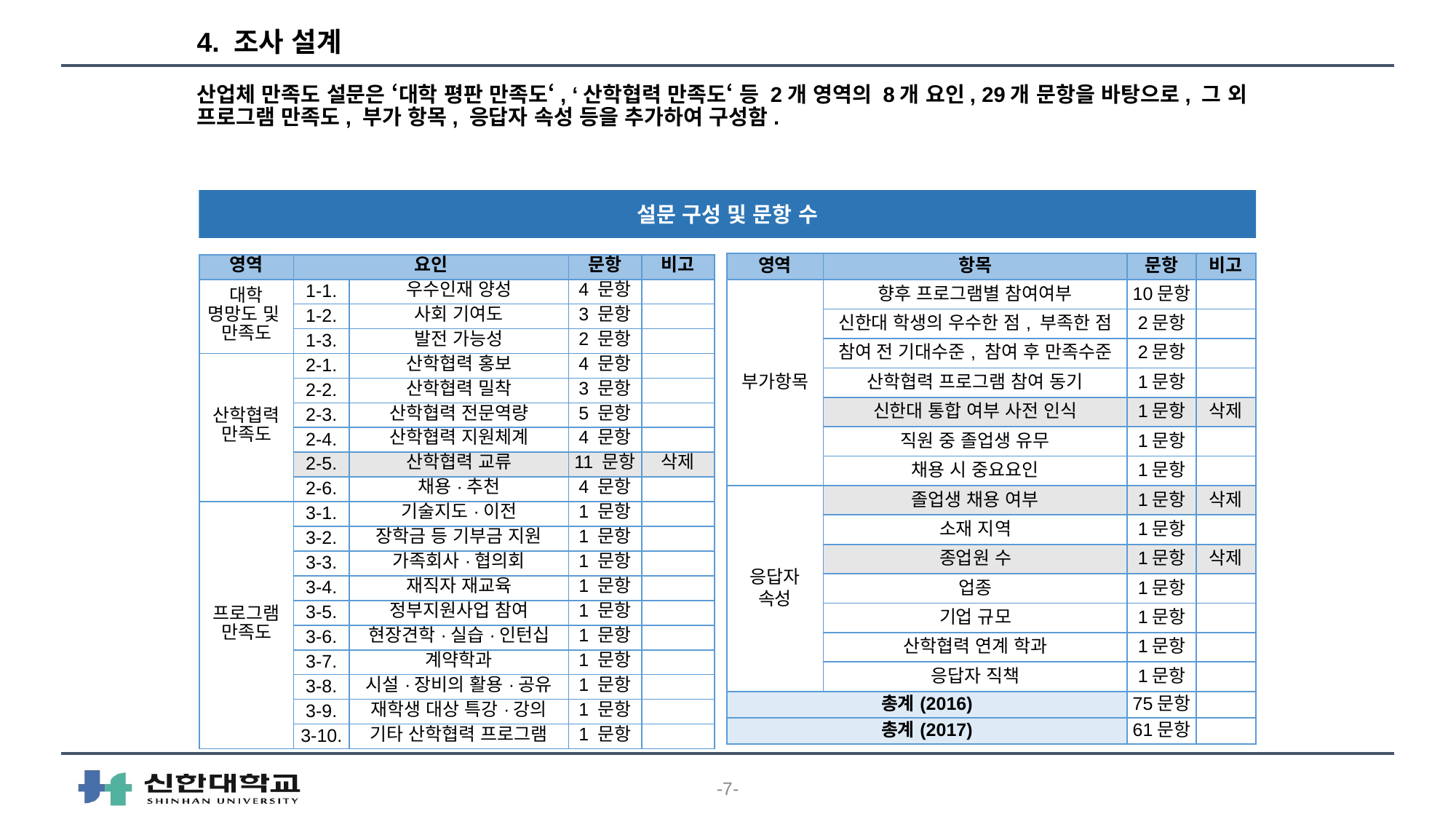

# 4. 조사 설계
산업체 만족도 설문은 ‘대학 평판 만족도‘, ‘산학협력 만족도‘ 등 2개 영역의 8개 요인, 29개 문항을 바탕으로, 그 외 프로그램 만족도, 부가 항목, 응답자 속성 등을 추가하여 구성함.
설문 구성 및 문항 수
| 영역 | 항목 | 문항 | 비고 |
| --- | --- | --- | --- |
| 부가항목 | 향후 프로그램별 참여여부 | 10문항 |  |
|  | 신한대 학생의 우수한 점, 부족한 점 | 2문항 |  |
|  | 참여 전 기대수준, 참여 후 만족수준 | 2문항 |  |
|  | 산학협력 프로그램 참여 동기 | 1문항 |  |
|  | 신한대 통합 여부 사전 인식 | 1문항 | 삭제 |
|  | 직원 중 졸업생 유무 | 1문항 |  |
|  | 채용 시 중요요인 | 1문항 |  |
| 응답자 속성 | 졸업생 채용 여부 | 1문항 | 삭제 |
|  | 소재 지역 | 1문항 |  |
|  | 종업원 수 | 1문항 | 삭제 |
|  | 업종 | 1문항 |  |
|  | 기업 규모 | 1문항 |  |
|  | 산학협력 연계 학과 | 1문항 |  |
|  | 응답자 직책 | 1문항 |  |
| 총계(2016) |  | 75문항 |  |
| 총계(2017) |  | 61문항 |  |
| 영역 | 요인 |  | 문항 | 비고 |
| --- | --- | --- | --- | --- |
| 대학 명망도 및 만족도 | 1-1. | 우수인재 양성 | 4 문항 |  |
|  | 1-2. | 사회 기여도 | 3 문항 |  |
|  | 1-3. | 발전 가능성 | 2 문항 |  |
| 산학협력 만족도 | 2-1. | 산학협력 홍보 | 4 문항 |  |
|  | 2-2. | 산학협력 밀착 | 3 문항 |  |
|  | 2-3. | 산학협력 전문역량 | 5 문항 |  |
|  | 2-4. | 산학협력 지원체계 | 4 문항 |  |
|  | 2-5. | 산학협력 교류 | 11 문항 | 삭제 |
|  | 2-6. | 채용·추천 | 4 문항 |  |
| 프로그램 만족도 | 3-1. | 기술지도·이전 | 1 문항 |  |
|  | 3-2. | 장학금 등 기부금 지원 | 1 문항 |  |
|  | 3-3. | 가족회사·협의회 | 1 문항 |  |
|  | 3-4. | 재직자 재교육 | 1 문항 |  |
|  | 3-5. | 정부지원사업 참여 | 1 문항 |  |
|  | 3-6. | 현장견학·실습·인턴십 | 1 문항 |  |
|  | 3-7. | 계약학과 | 1 문항 |  |
|  | 3-8. | 시설·장비의 활용·공유 | 1 문항 |  |
|  | 3-9. | 재학생 대상 특강·강의 | 1 문항 |  |
|  | 3-10. | 기타 산학협력 프로그램 | 1 문항 |  |
-7-